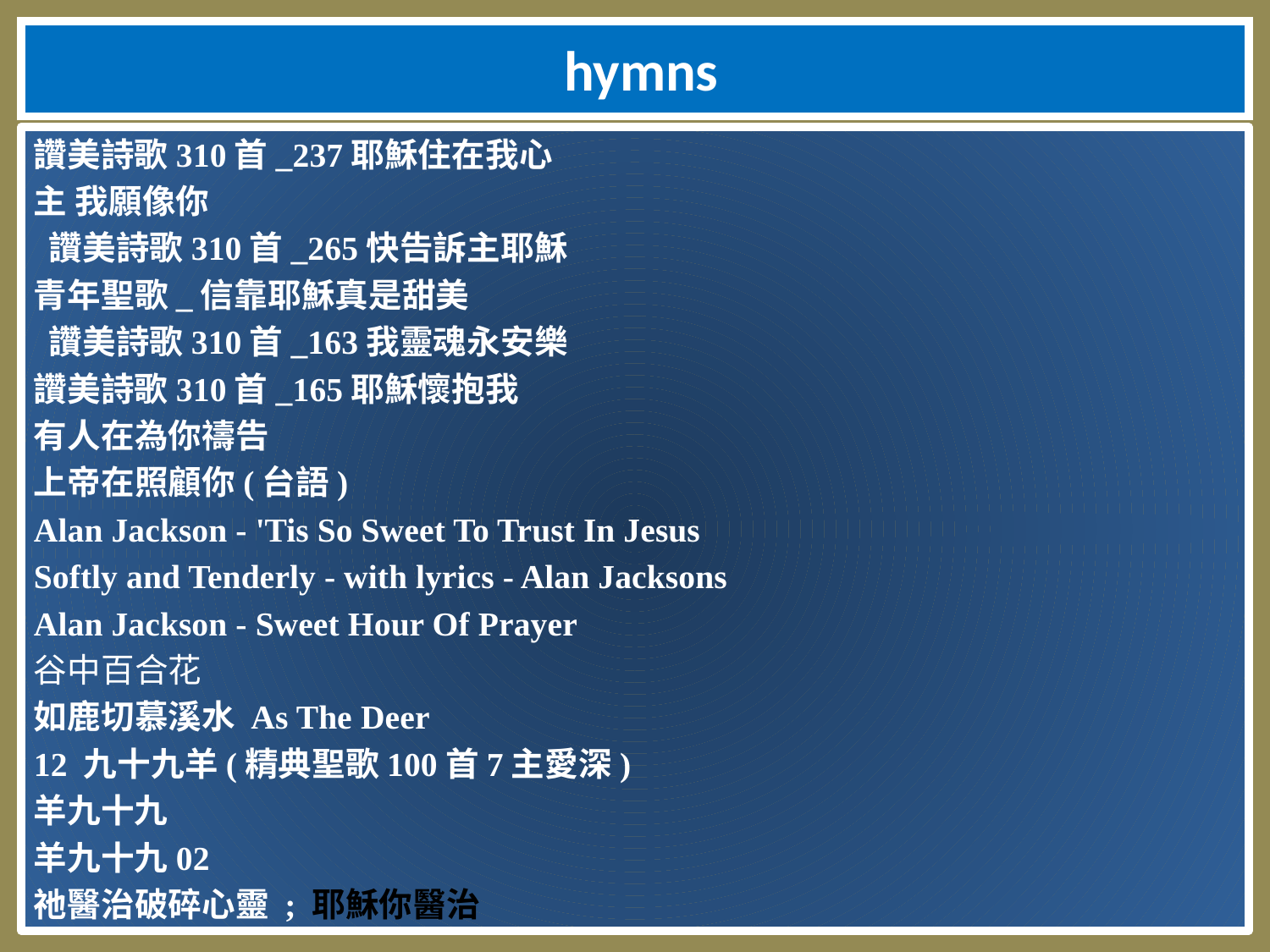

# hymns
讚美詩歌310首_237耶穌住在我心
主 我願像你
 讚美詩歌310首_265快告訴主耶穌
青年聖歌_信靠耶穌真是甜美
 讚美詩歌310首_163我靈魂永安樂
讚美詩歌310首_165耶穌懷抱我
有人在為你禱告
上帝在照顧你(台語)
Alan Jackson - 'Tis So Sweet To Trust In Jesus
Softly and Tenderly - with lyrics - Alan Jacksons
Alan Jackson - Sweet Hour Of Prayer
谷中百合花
如鹿切慕溪水 As The Deer
12 九十九羊(精典聖歌100首7主愛深)
羊九十九
羊九十九02
祂醫治破碎心靈 ; 耶穌你醫治